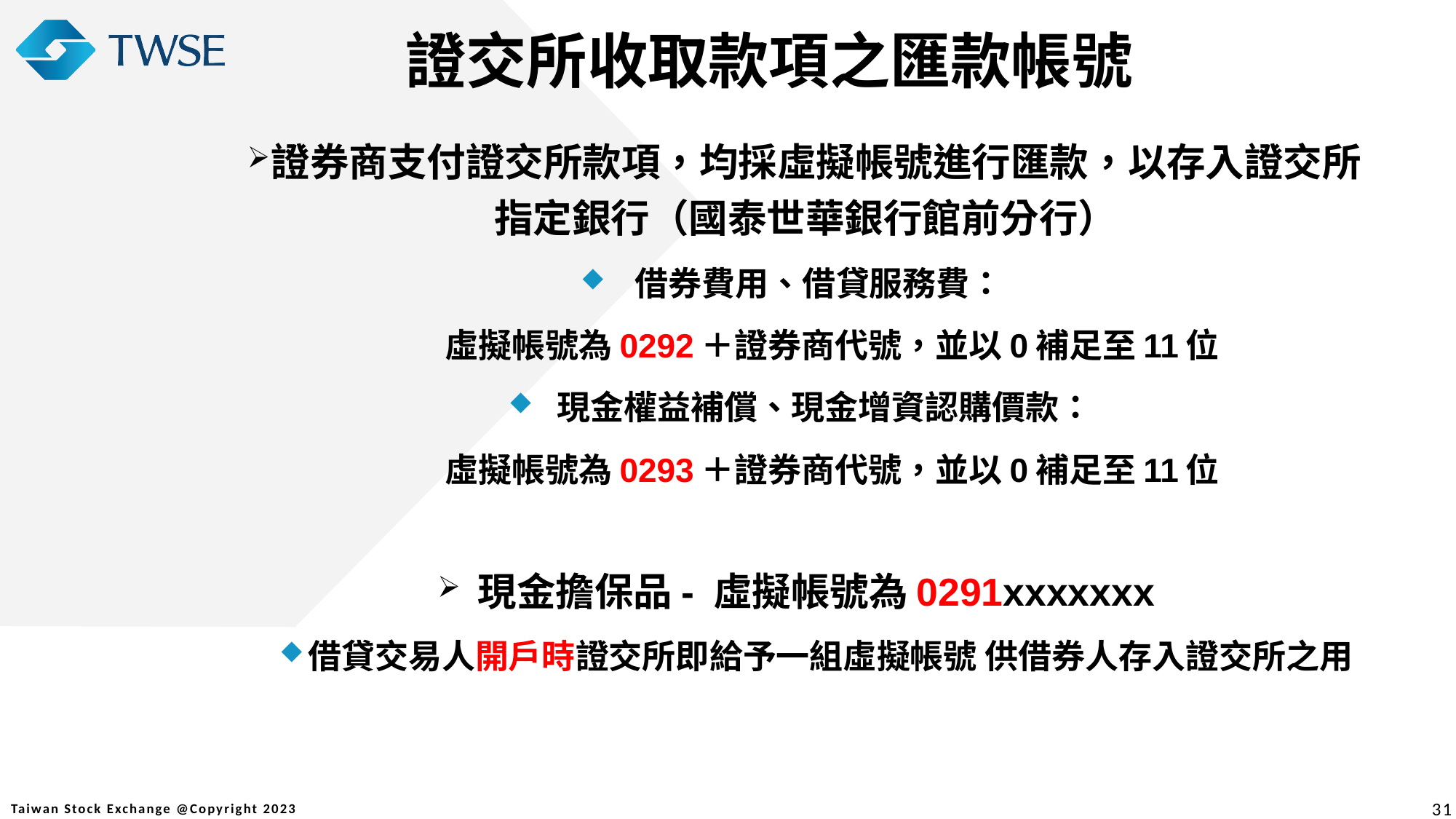

證交所收取款項之匯款帳號
證券商支付證交所款項，均採虛擬帳號進行匯款，以存入證交所指定銀行（國泰世華銀行館前分行）
借券費用、借貸服務費：
      虛擬帳號為0292＋證券商代號，並以0補足至11位
現金權益補償、現金增資認購價款：
      虛擬帳號為0293＋證券商代號，並以0補足至11位

現金擔保品- 虛擬帳號為0291xxxxxxx
借貸交易人開戶時證交所即給予一組虛擬帳號 供借券人存入證交所之用

31